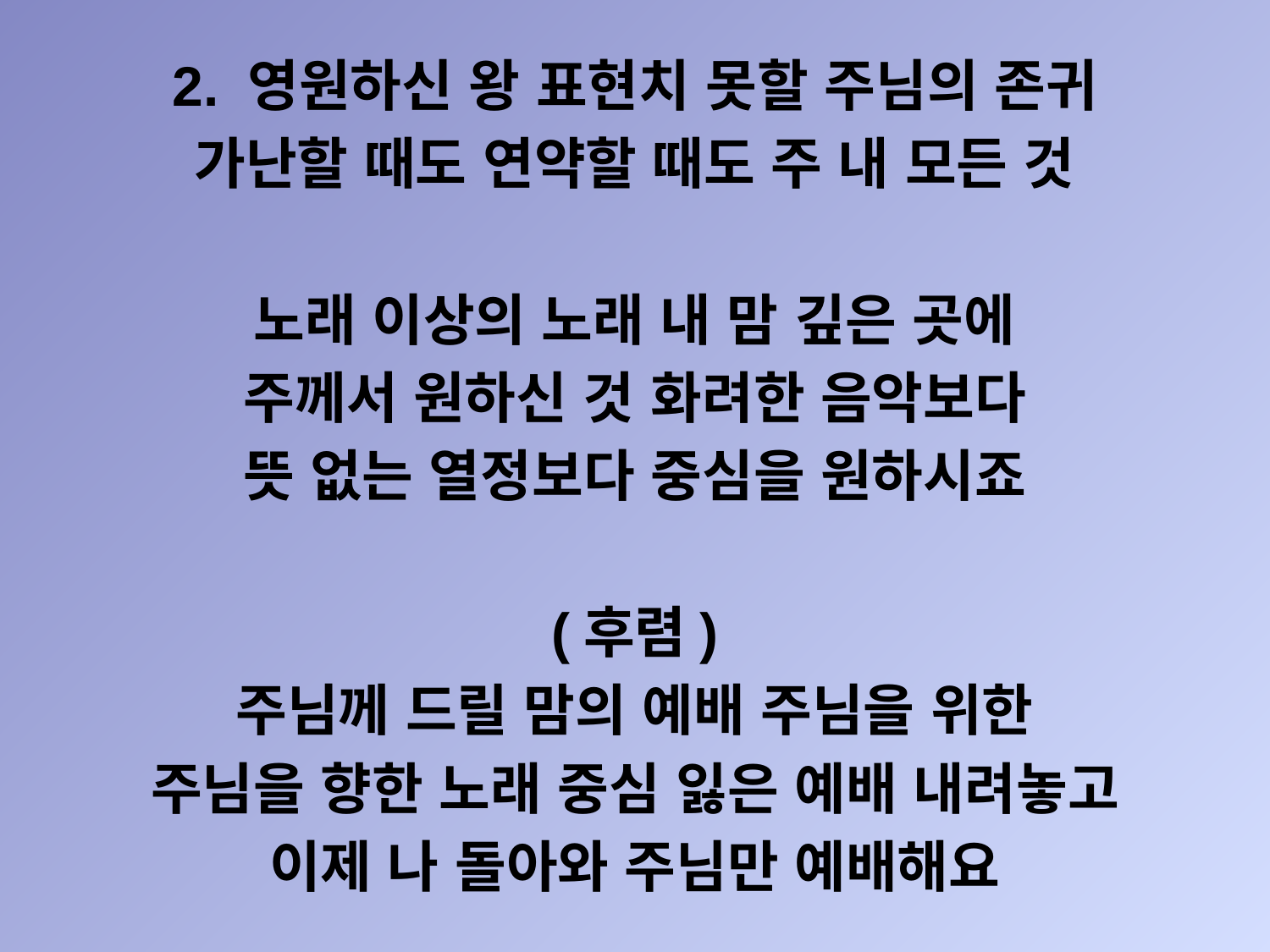

2. 영원하신 왕 표현치 못할 주님의 존귀
가난할 때도 연약할 때도 주 내 모든 것

노래 이상의 노래 내 맘 깊은 곳에
주께서 원하신 것 화려한 음악보다
뜻 없는 열정보다 중심을 원하시죠

(후렴)
주님께 드릴 맘의 예배 주님을 위한
주님을 향한 노래 중심 잃은 예배 내려놓고
이제 나 돌아와 주님만 예배해요